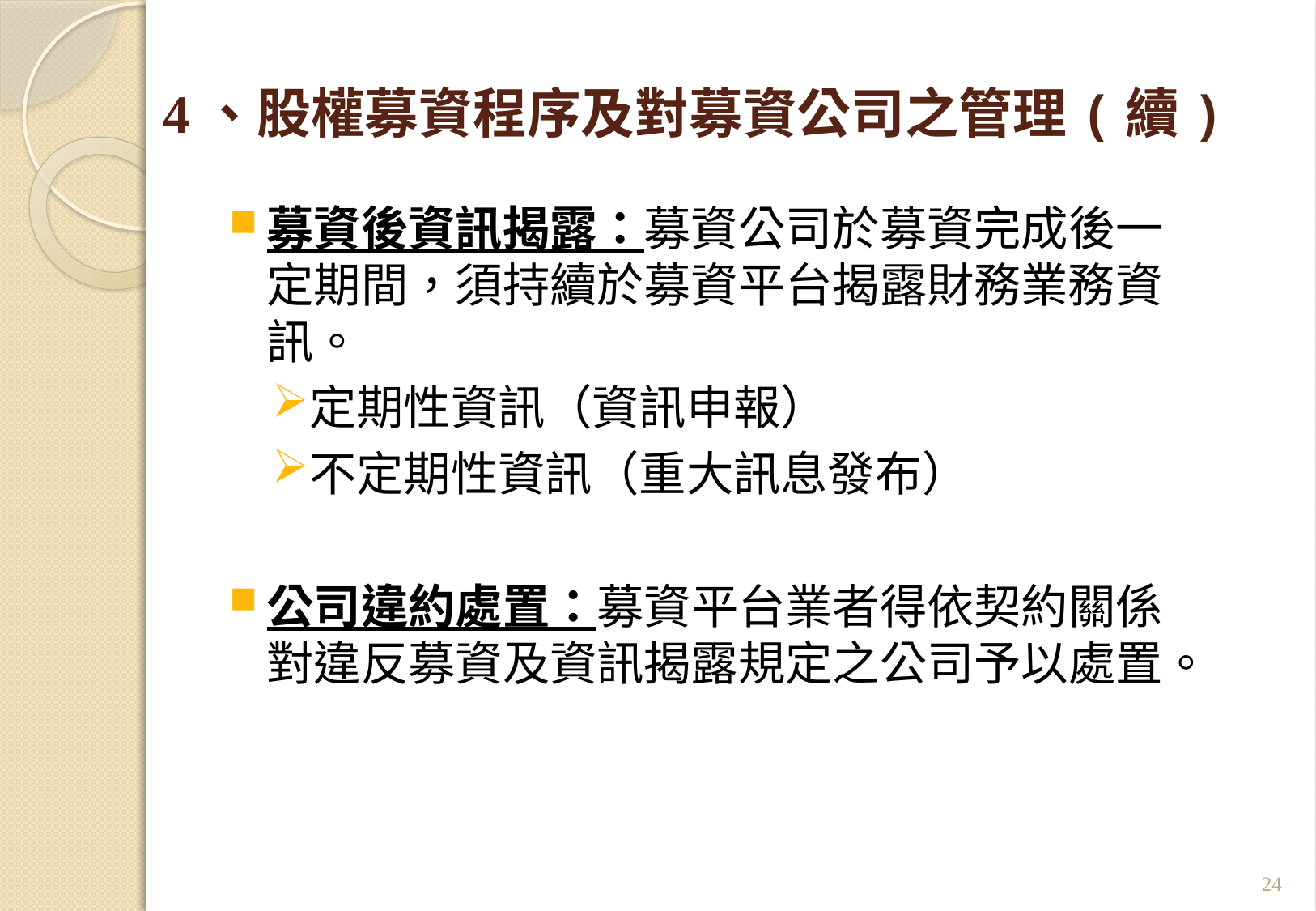

# 4、股權募資程序及對募資公司之管理(續)
募資後資訊揭露：募資公司於募資完成後一定期間，須持續於募資平台揭露財務業務資訊。
定期性資訊（資訊申報）
不定期性資訊（重大訊息發布）

公司違約處置：募資平台業者得依契約關係對違反募資及資訊揭露規定之公司予以處置。
24